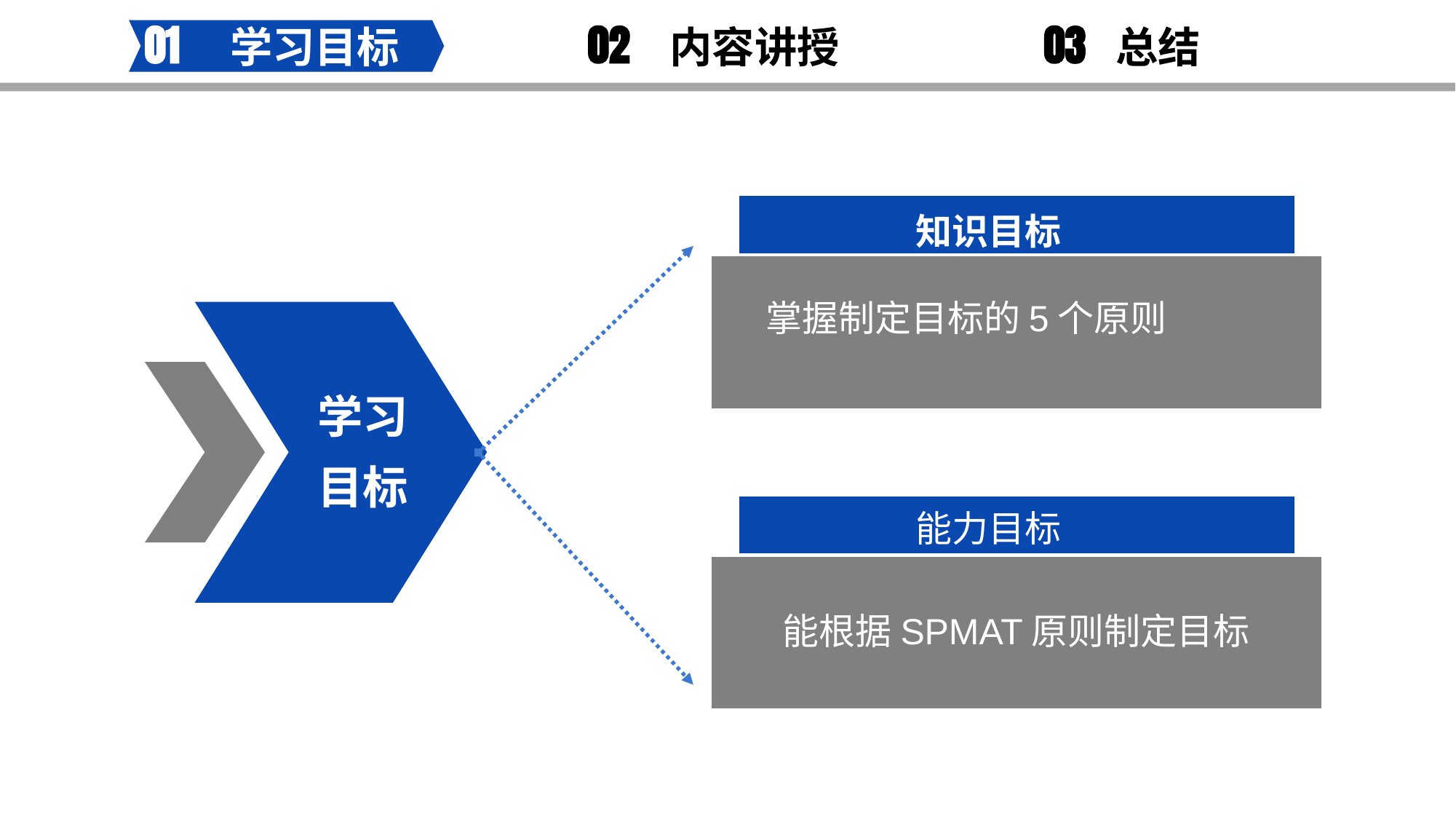

02   内容讲授
03  总结

01    学习目标

知识目标

掌握制定目标的5个原则

学习目标
能进行有效沟通

能力目标

能根据SPMAT原则制定目标